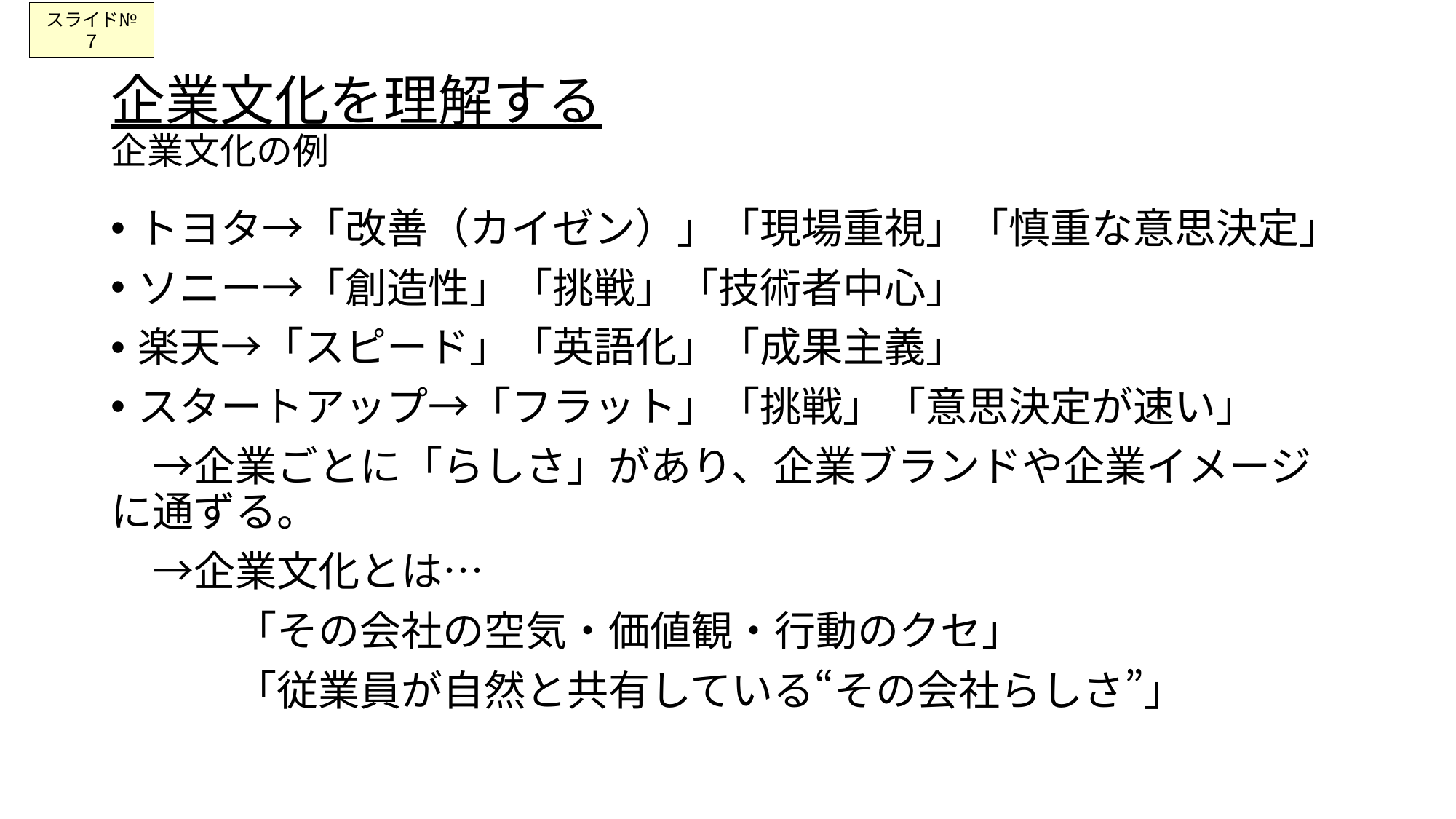

スライド№７
# 企業文化を理解する 企業文化の例
トヨタ→「改善（カイゼン）」「現場重視」「慎重な意思決定」
ソニー→「創造性」「挑戦」「技術者中心」
楽天→「スピード」「英語化」「成果主義」
スタートアップ→「フラット」「挑戦」「意思決定が速い」
　→企業ごとに「らしさ」があり、企業ブランドや企業イメージに通ずる。
　→企業文化とは…
　　　「その会社の空気・価値観・行動のクセ」
　　　「従業員が自然と共有している“その会社らしさ”」